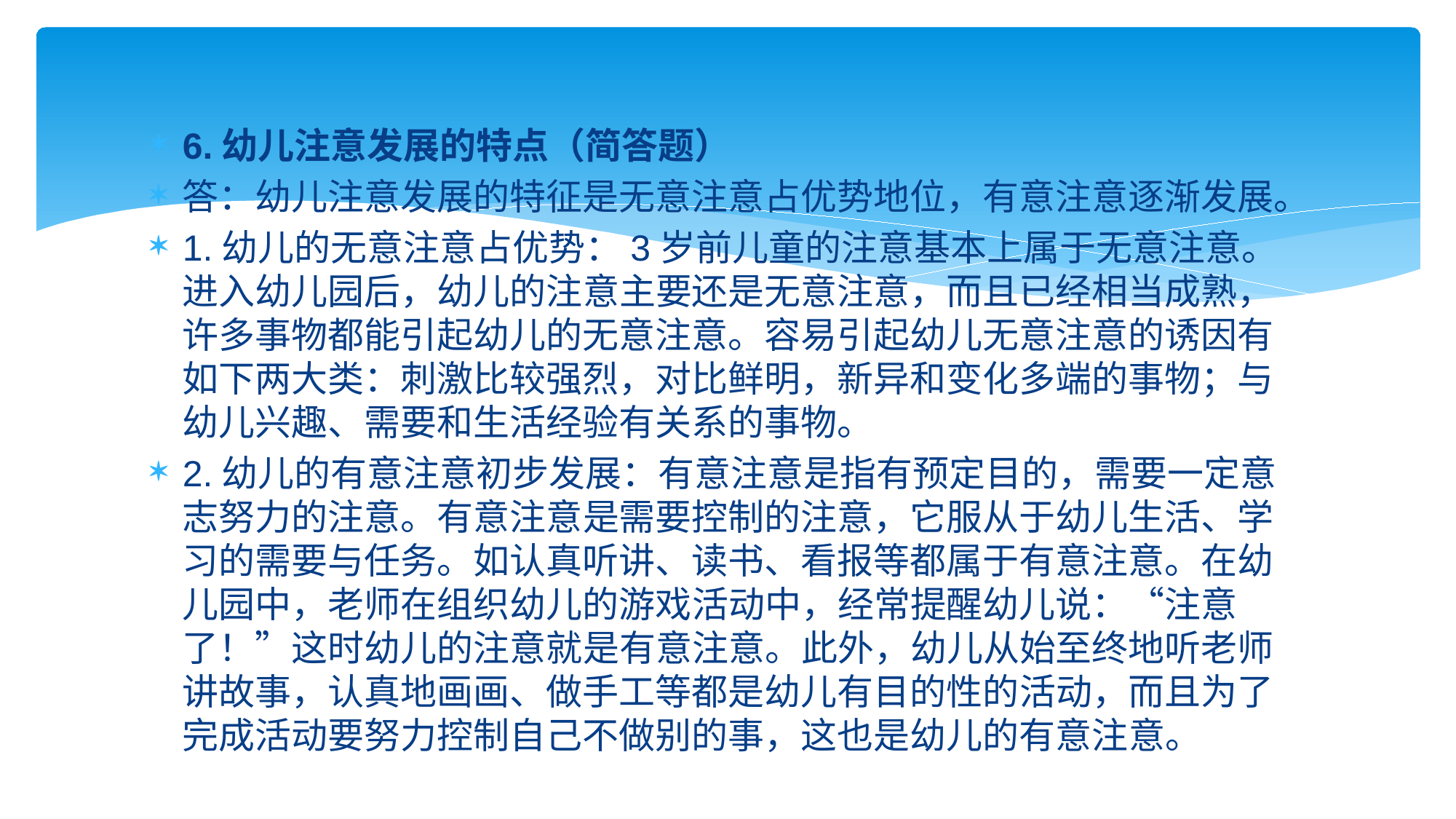

6.幼儿注意发展的特点（简答题）
答：幼儿注意发展的特征是无意注意占优势地位，有意注意逐渐发展。
1.幼儿的无意注意占优势：3岁前儿童的注意基本上属于无意注意。进入幼儿园后，幼儿的注意主要还是无意注意，而且已经相当成熟，许多事物都能引起幼儿的无意注意。容易引起幼儿无意注意的诱因有如下两大类：刺激比较强烈，对比鲜明，新异和变化多端的事物；与幼儿兴趣、需要和生活经验有关系的事物。
2.幼儿的有意注意初步发展：有意注意是指有预定目的，需要一定意志努力的注意。有意注意是需要控制的注意，它服从于幼儿生活、学习的需要与任务。如认真听讲、读书、看报等都属于有意注意。在幼儿园中，老师在组织幼儿的游戏活动中，经常提醒幼儿说：“注意了！”这时幼儿的注意就是有意注意。此外，幼儿从始至终地听老师讲故事，认真地画画、做手工等都是幼儿有目的性的活动，而且为了完成活动要努力控制自己不做别的事，这也是幼儿的有意注意。